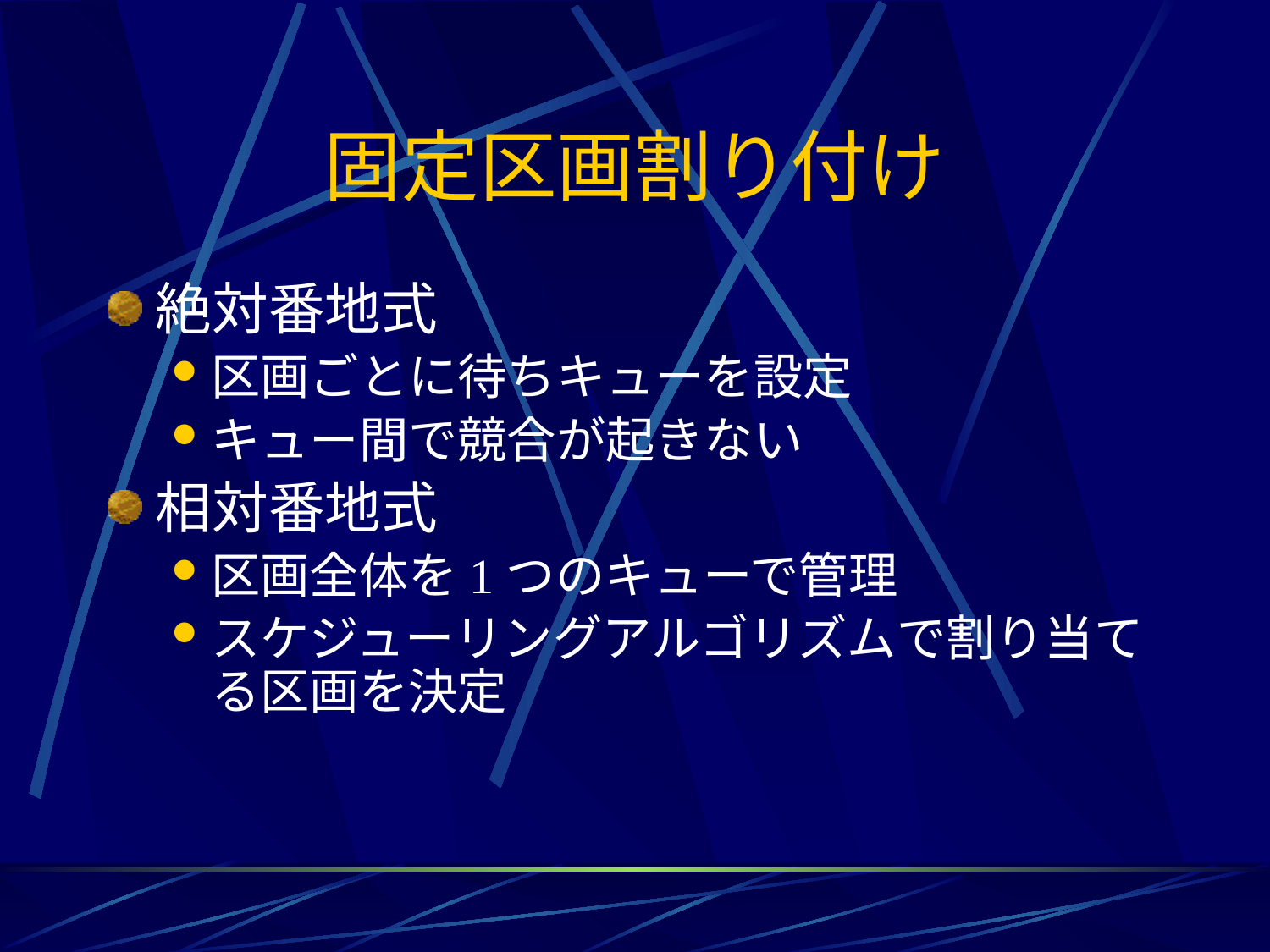

# 固定区画割り付け
絶対番地式
区画ごとに待ちキューを設定
キュー間で競合が起きない
相対番地式
区画全体を1つのキューで管理
スケジューリングアルゴリズムで割り当てる区画を決定